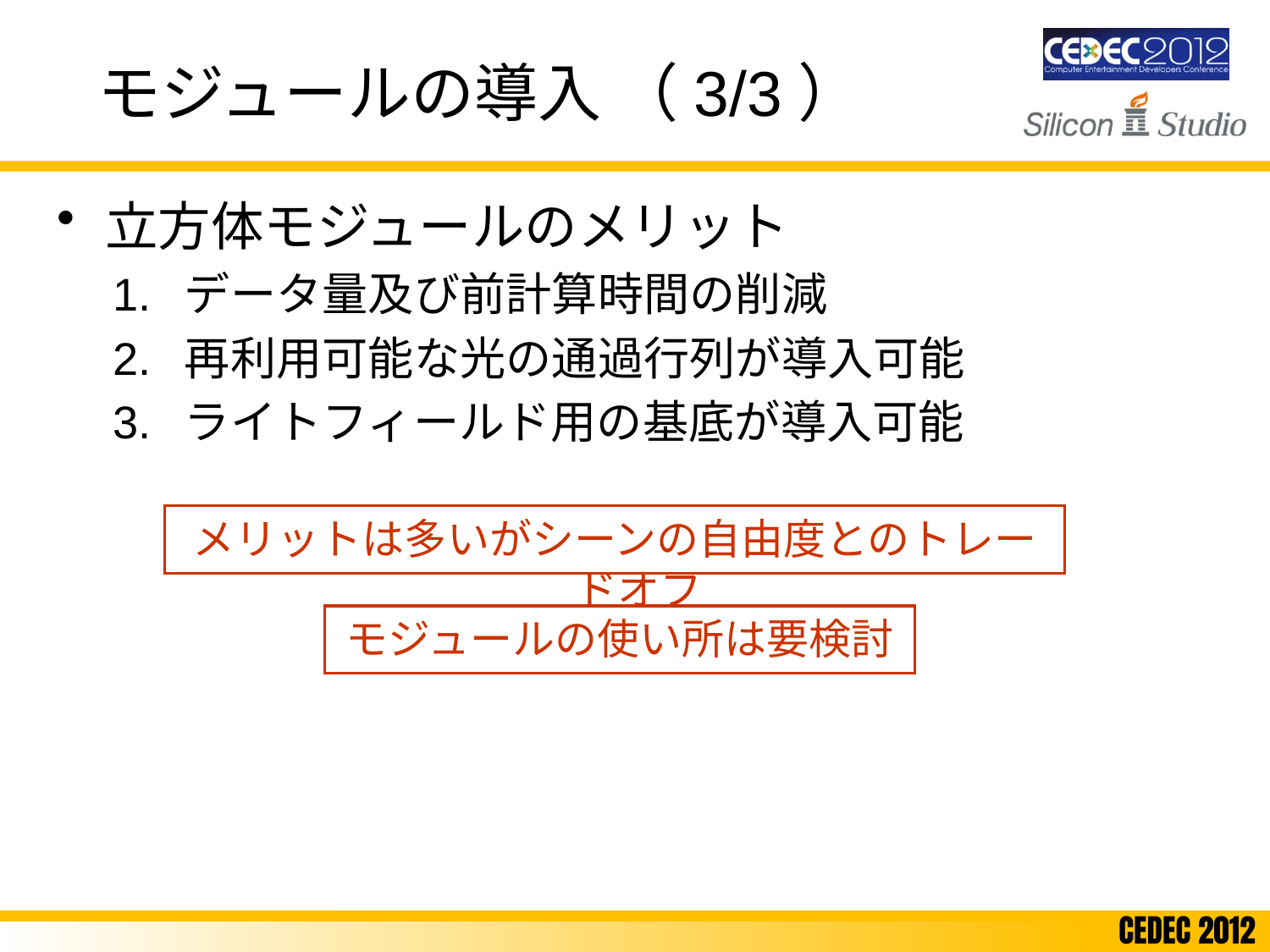

# モジュールの導入 （3/3）
立方体モジュールのメリット
データ量及び前計算時間の削減
再利用可能な光の通過行列が導入可能
ライトフィールド用の基底が導入可能

メリットは多いがシーンの自由度とのトレードオフ
モジュールの使い所は要検討